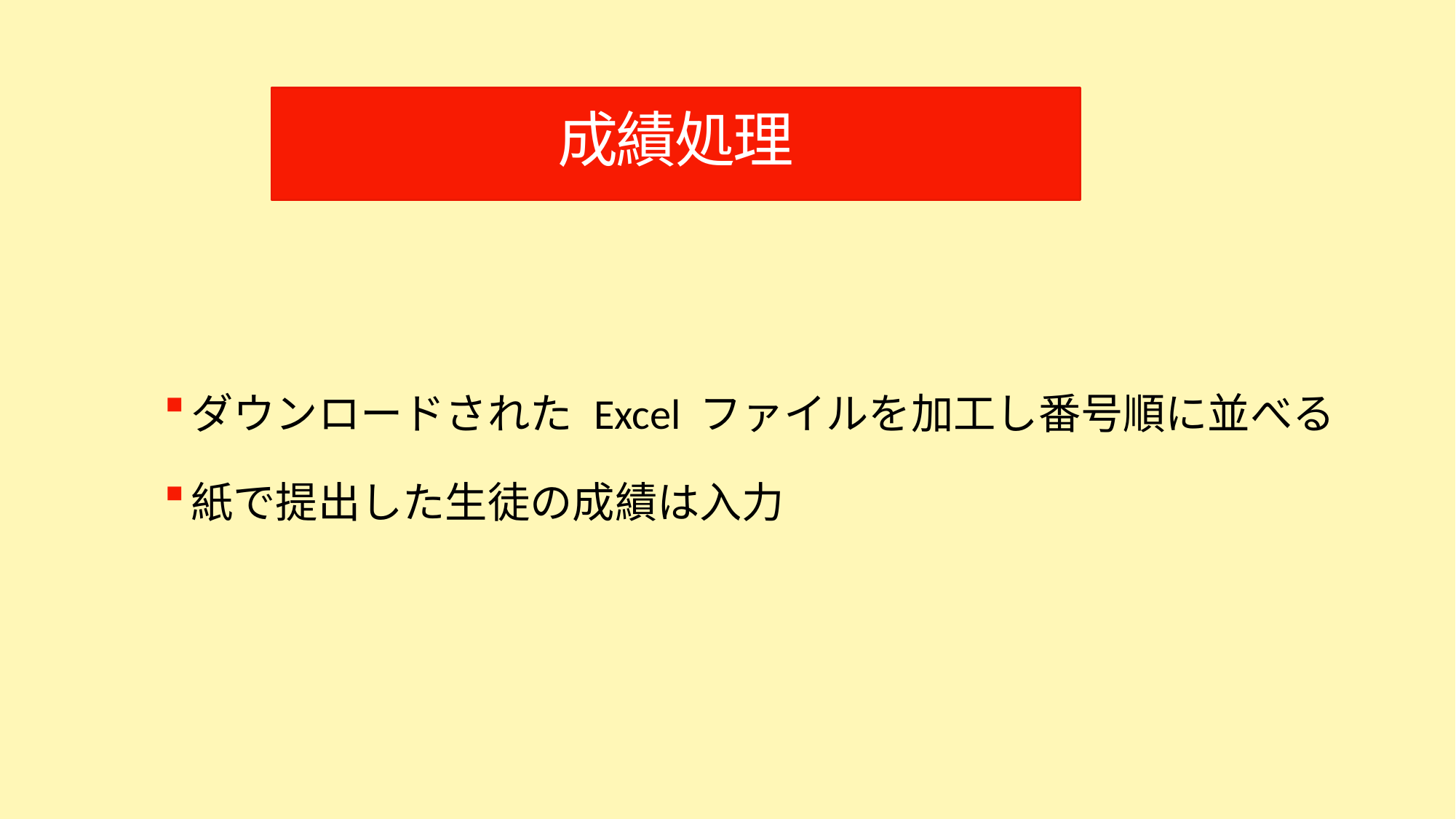

成績処理
ダウンロードされた Excel ファイルを加工し番号順に並べる
紙で提出した生徒の成績は入力